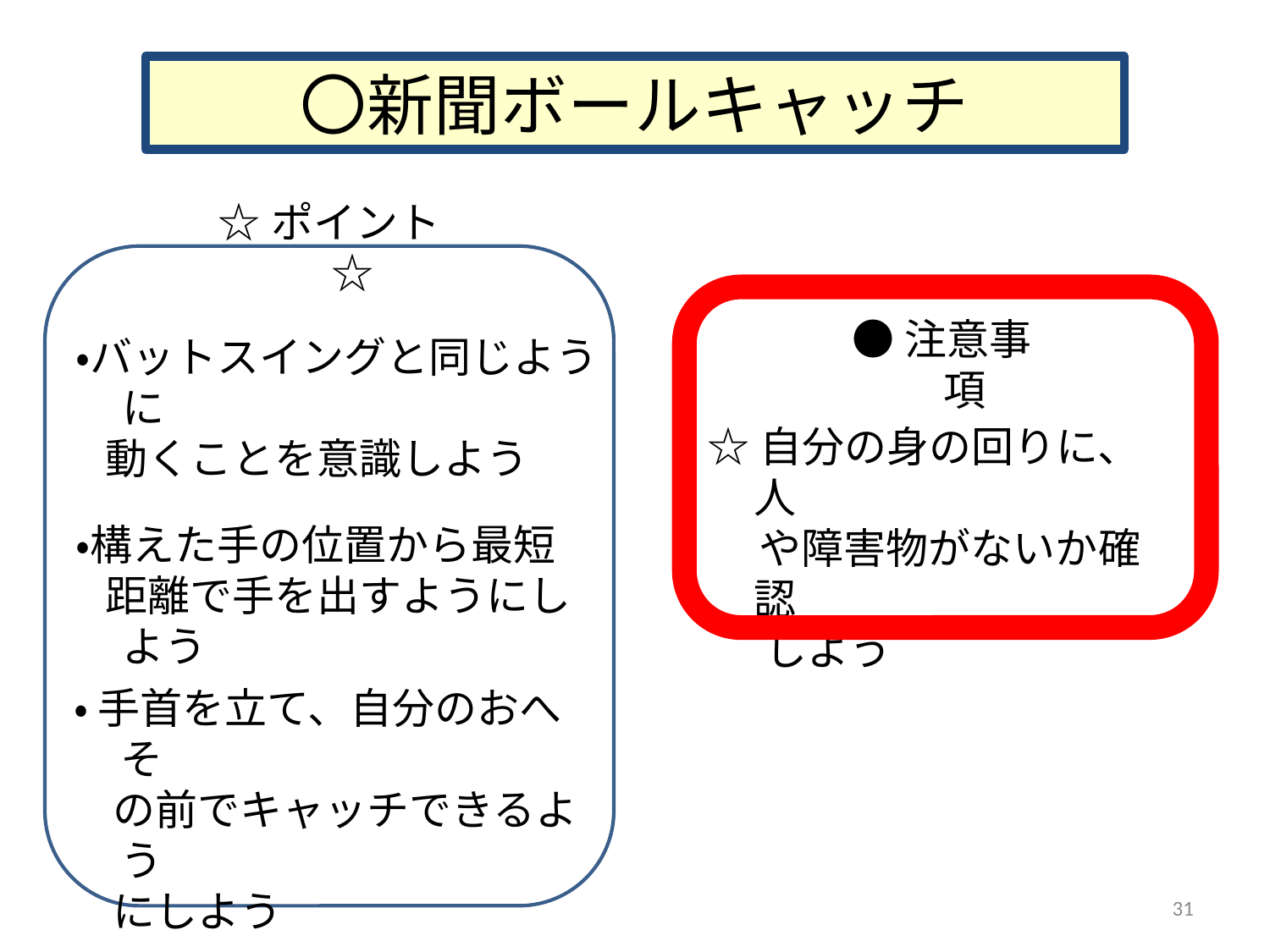

〇新聞ボールキャッチ
☆ポイント☆

●注意事項
・バットスイングと同じように
  動くことを意識しよう
☆自分の身の回りに、人
　 や障害物がないか確認
     しよう
・構えた手の位置から最短
  距離で手を出すようにしよう
・ 手首を立て、自分のおへそ
   の前でキャッチできるよう
   にしよう
31